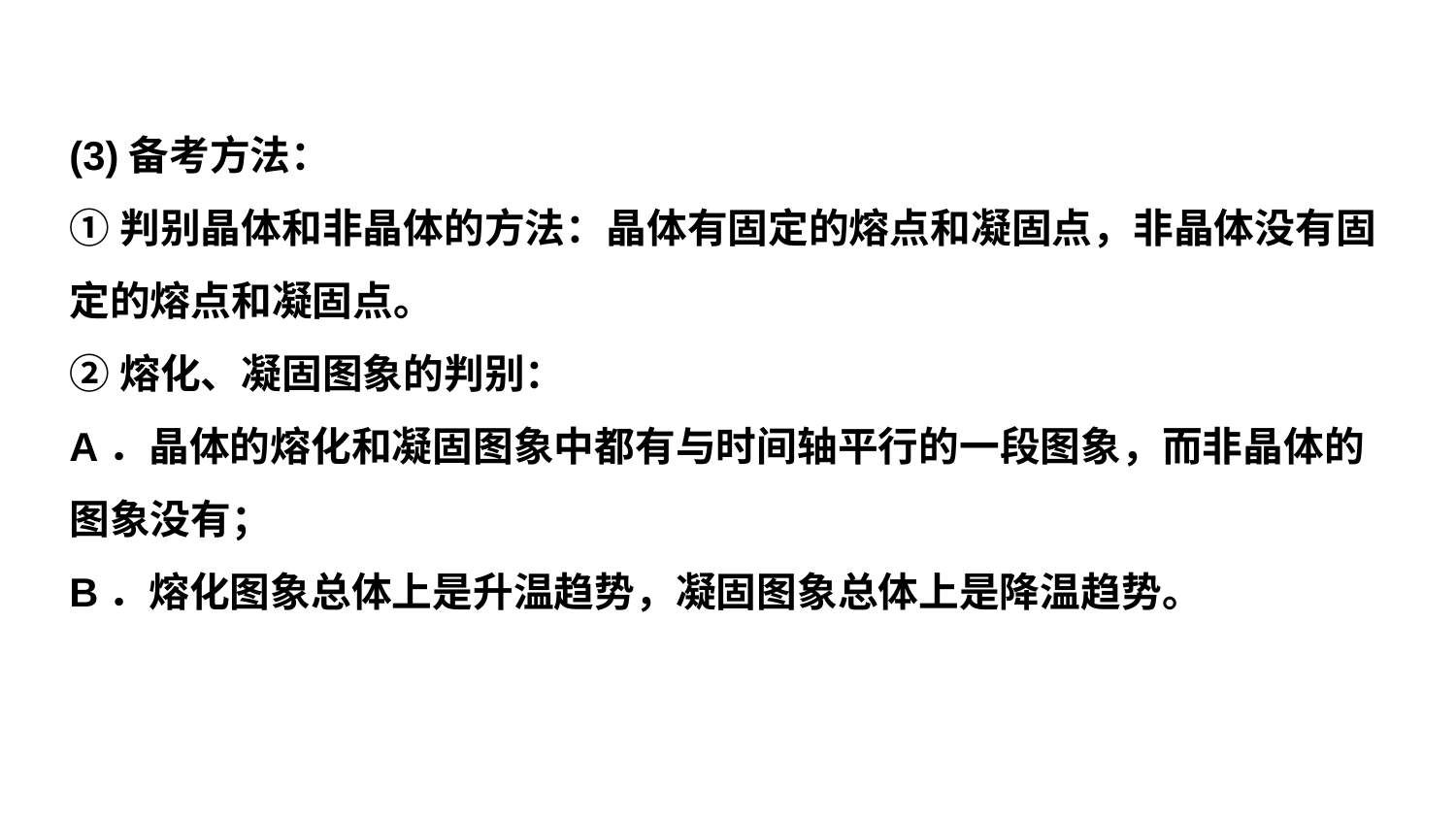

(3)备考方法：
①判别晶体和非晶体的方法：晶体有固定的熔点和凝固点，非晶体没有固定的熔点和凝固点。
②熔化、凝固图象的判别：
A．晶体的熔化和凝固图象中都有与时间轴平行的一段图象，而非晶体的图象没有；
B．熔化图象总体上是升温趋势，凝固图象总体上是降温趋势。